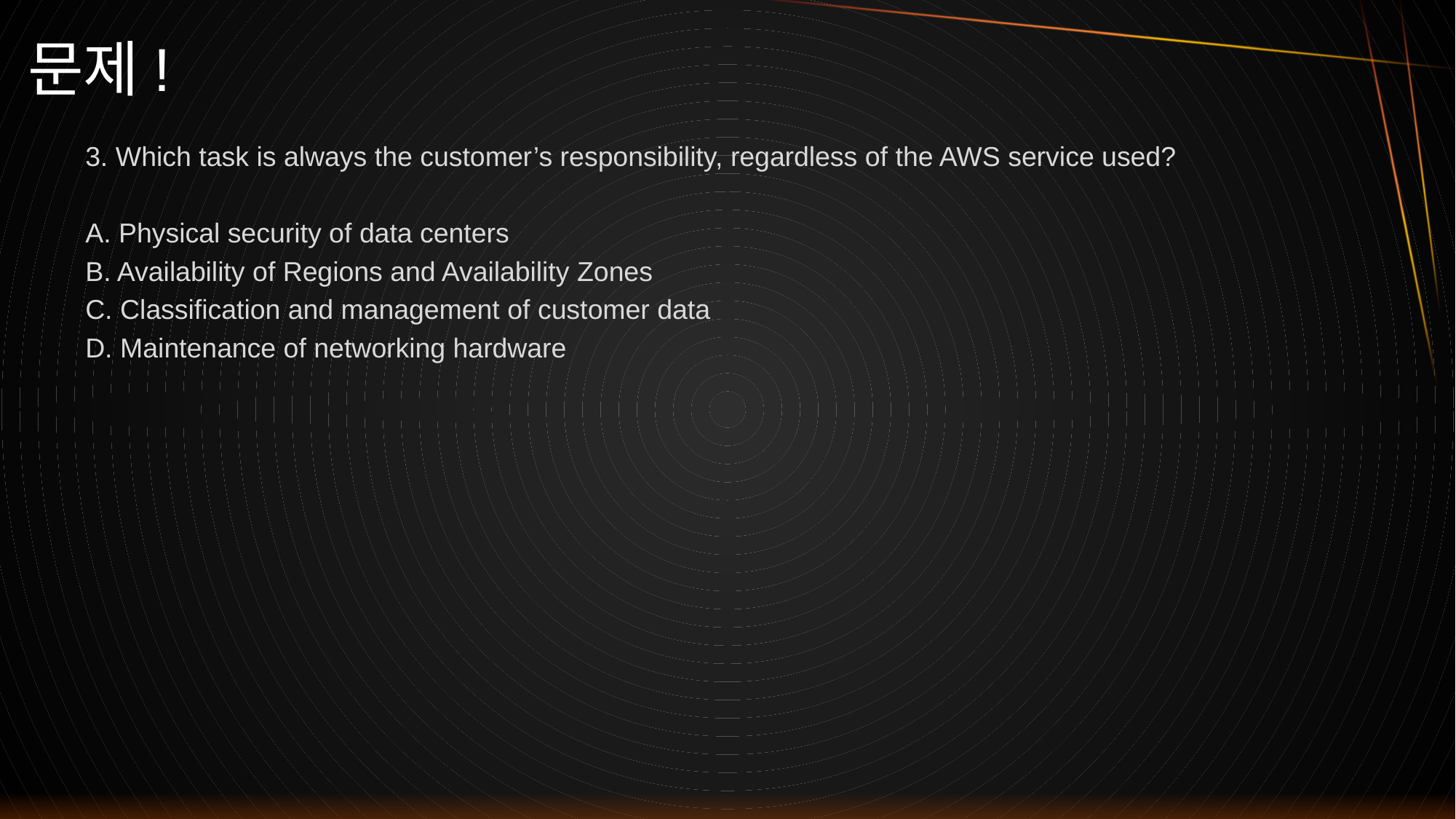

# 문제!
3. Which task is always the customer’s responsibility, regardless of the AWS service used?

A. Physical security of data centers
B. Availability of Regions and Availability Zones
C. Classification and management of customer data
D. Maintenance of networking hardware